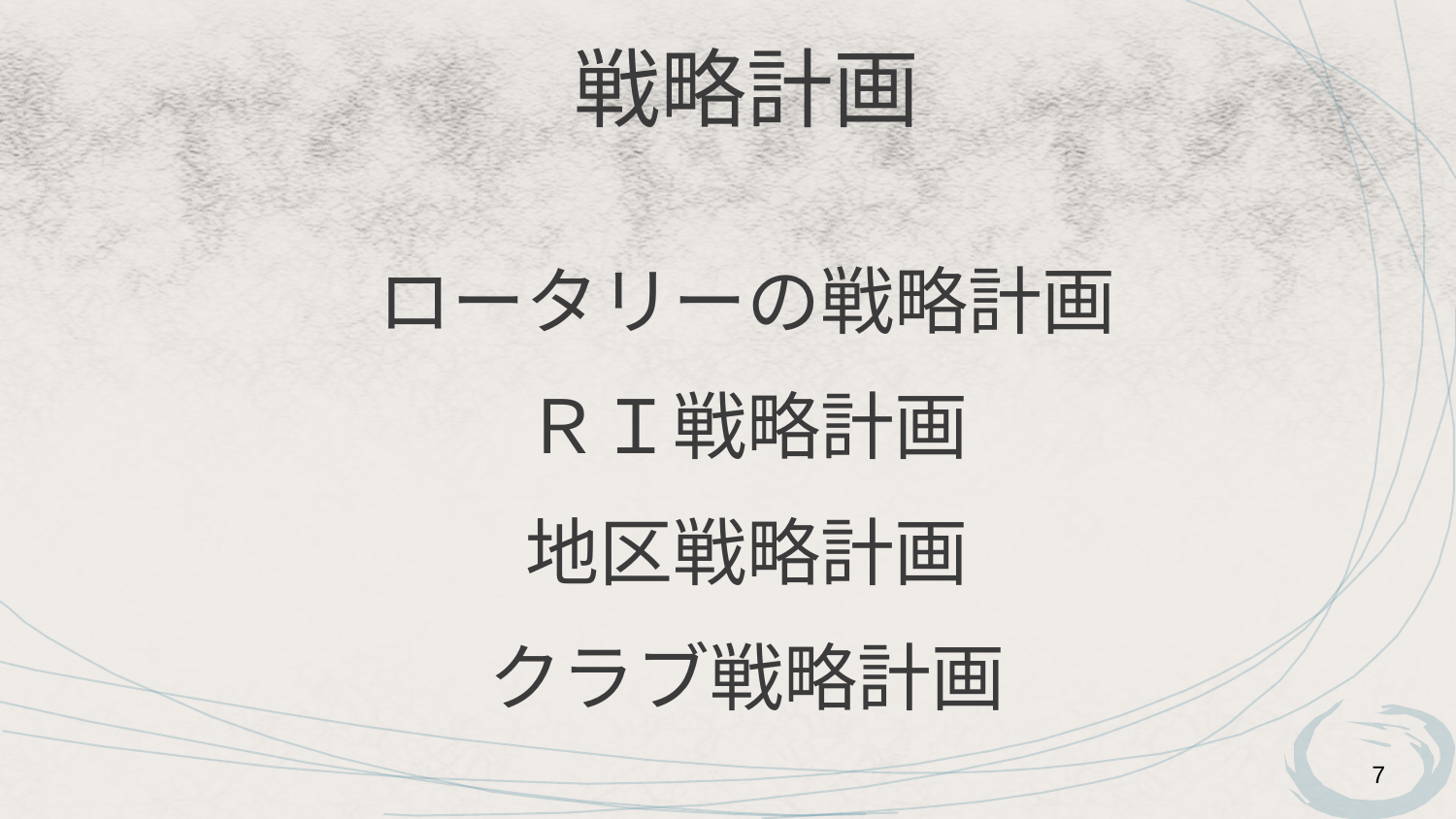

# 戦略計画

ロータリーの戦略計画
ＲＩ戦略計画
地区戦略計画
クラブ戦略計画
7